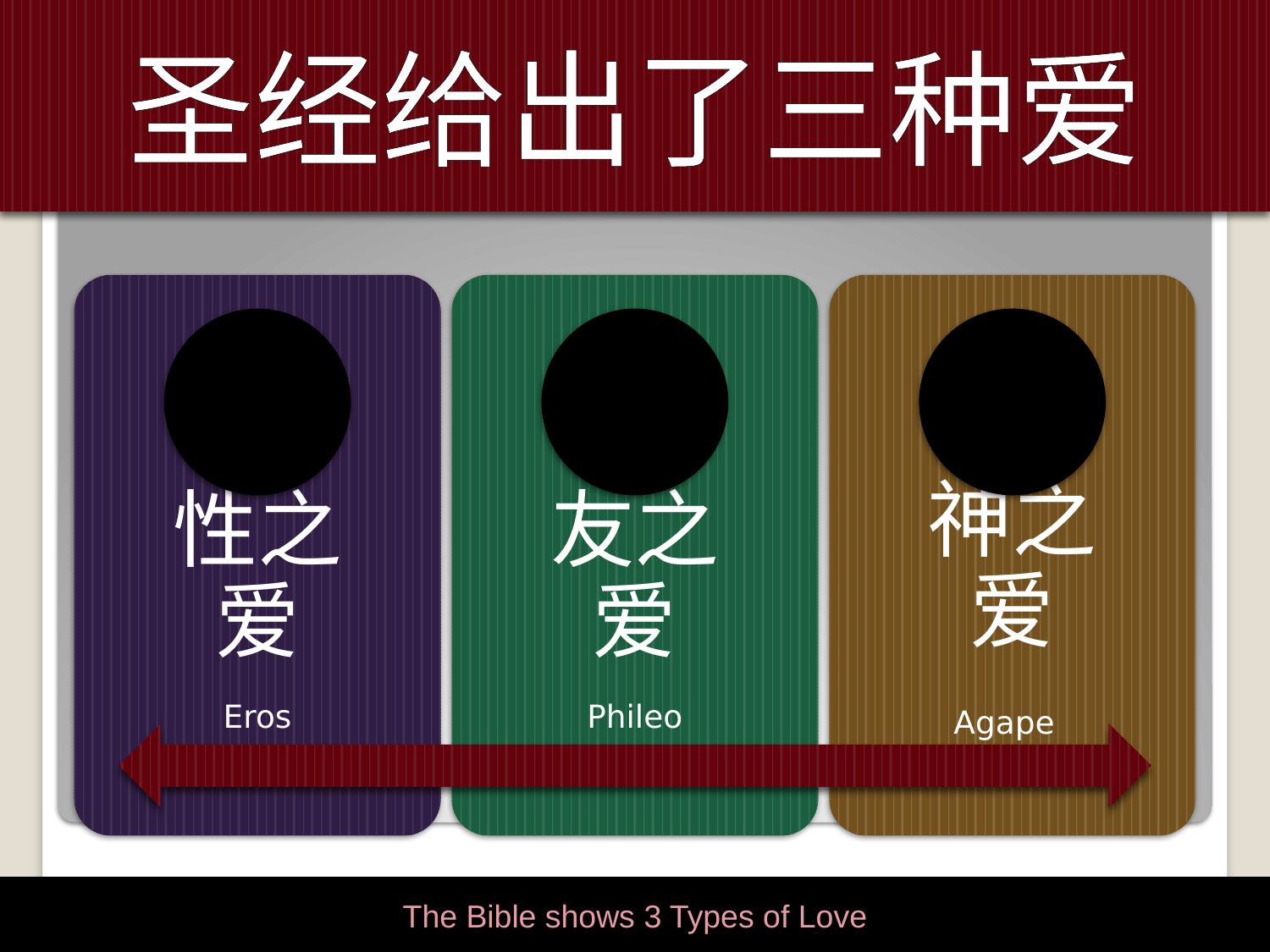

# 圣经给出了三种爱
性之爱
Eros
友之爱
Phileo
神之爱
Agape
The Bible shows 3 Types of Love